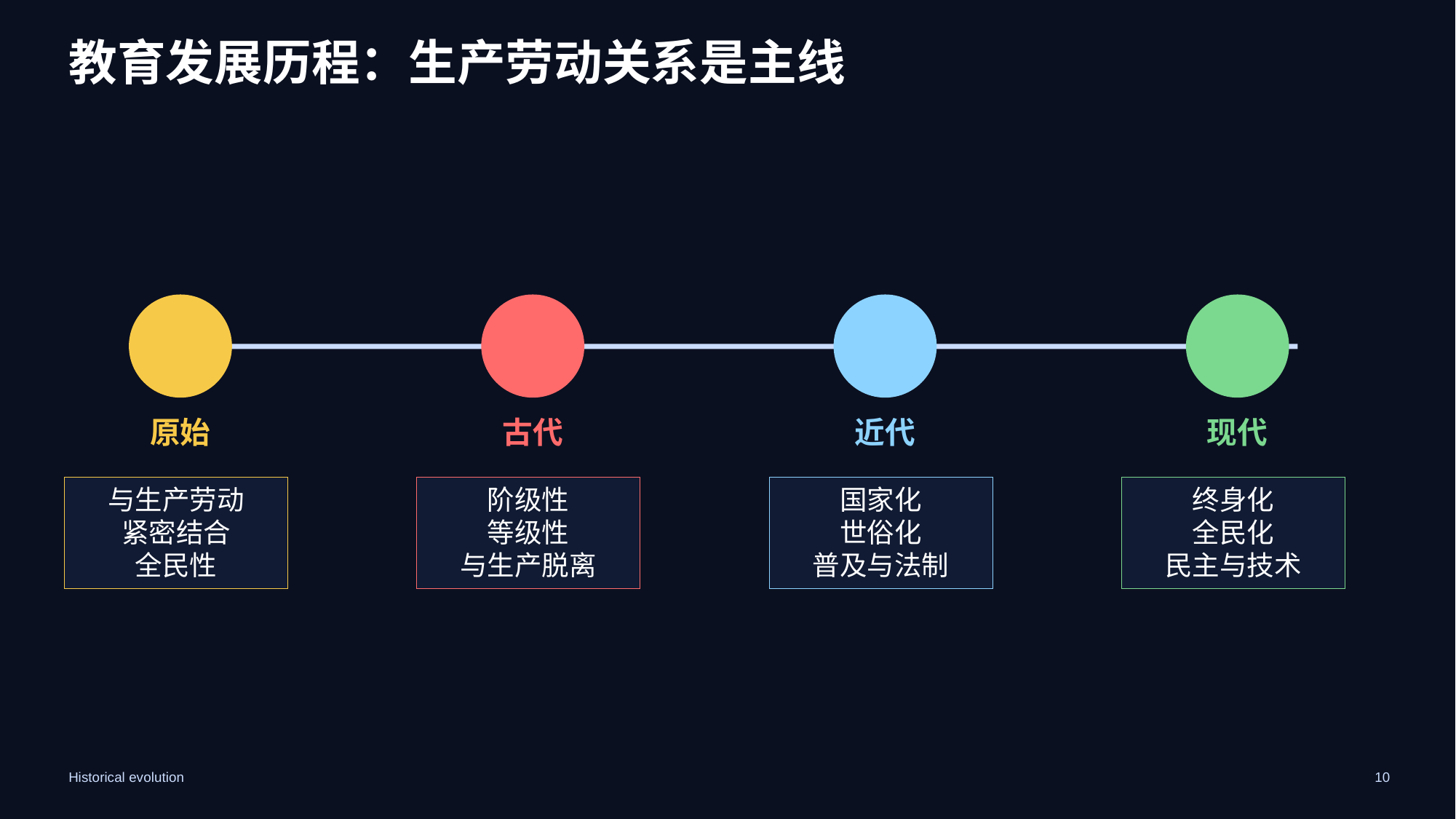

# 教育发展历程
教育发展历程：生产劳动关系是主线

原始
古代
近代
现代
与生产劳动
紧密结合
全民性
阶级性
等级性
与生产脱离
国家化
世俗化
普及与法制
终身化
全民化
民主与技术
Historical evolution
10